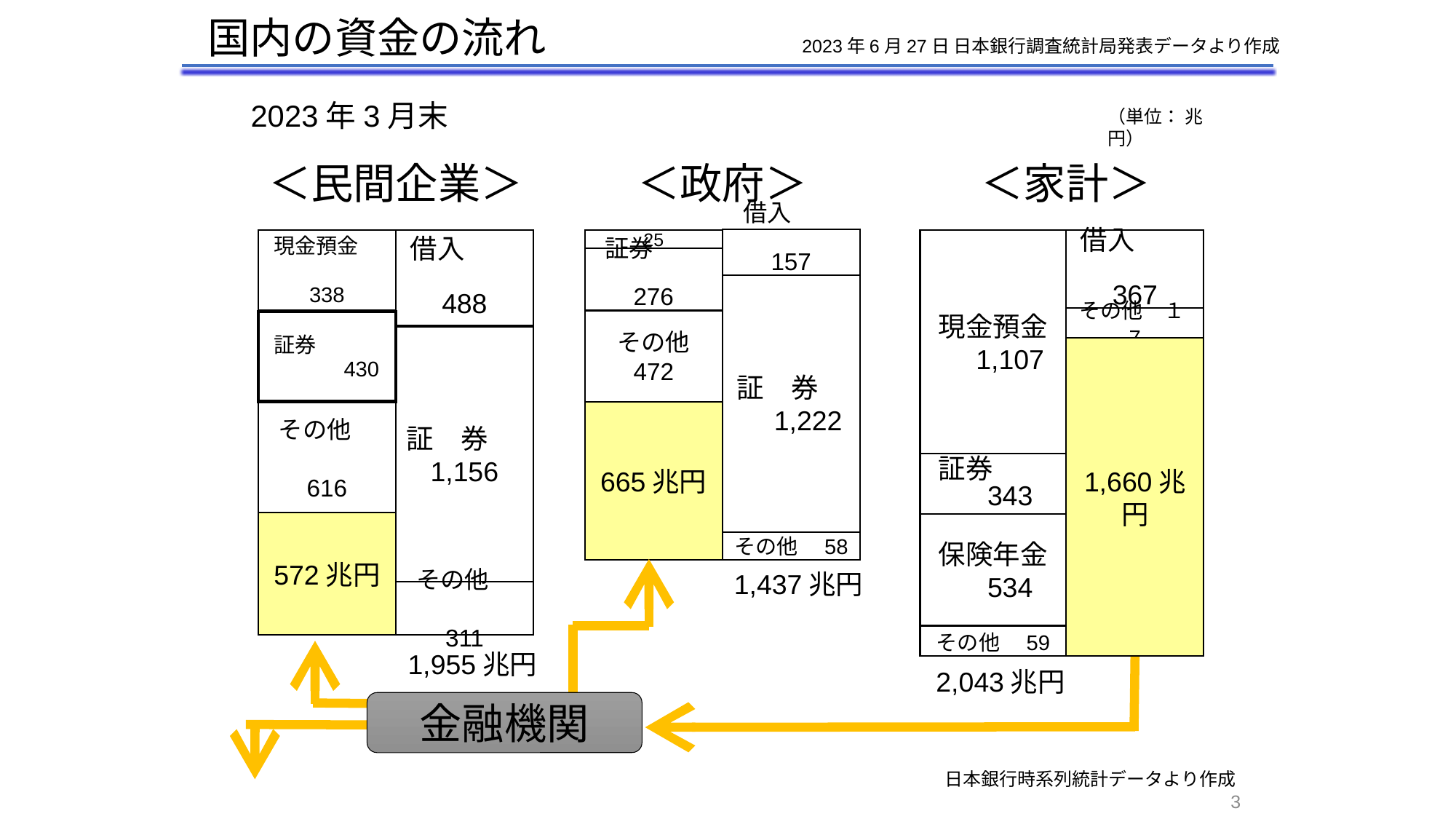

国内の資金の流れ
2023年6月27日 日本銀行調査統計局発表データより作成
2023年3月末
（単位： 兆円）
＜民間企業＞
＜政府＞
＜家計＞
借入
157
証券
276
25
借入　　　　　　367
現金預金
338
借入　　　　　　488
現金預金　1,107
証　券　　1,222
その他　１7
その他
472
証券　　　　　　430
証　券　1,156
1,660兆円
665兆円
その他
616
証券　　　343
572兆円
保険年金　534
その他　58
1,437兆円
その他
311
その他　59
1,955兆円
2,043兆円
金融機関
日本銀行時系列統計データより作成
3